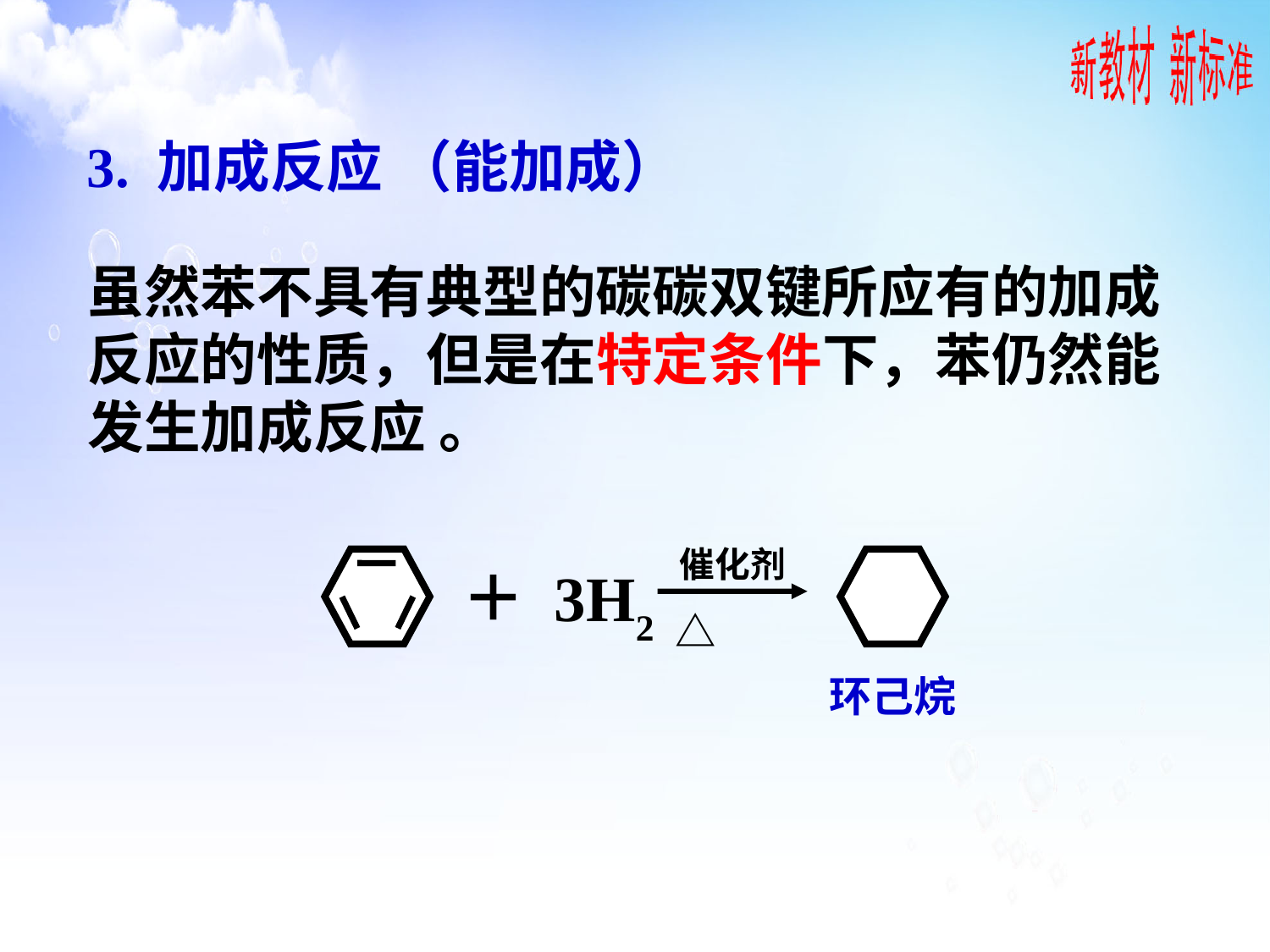

3. 加成反应 （能加成）
虽然苯不具有典型的碳碳双键所应有的加成反应的性质，但是在特定条件下，苯仍然能发生加成反应 。
催化剂
＋ 3H2

△

环己烷